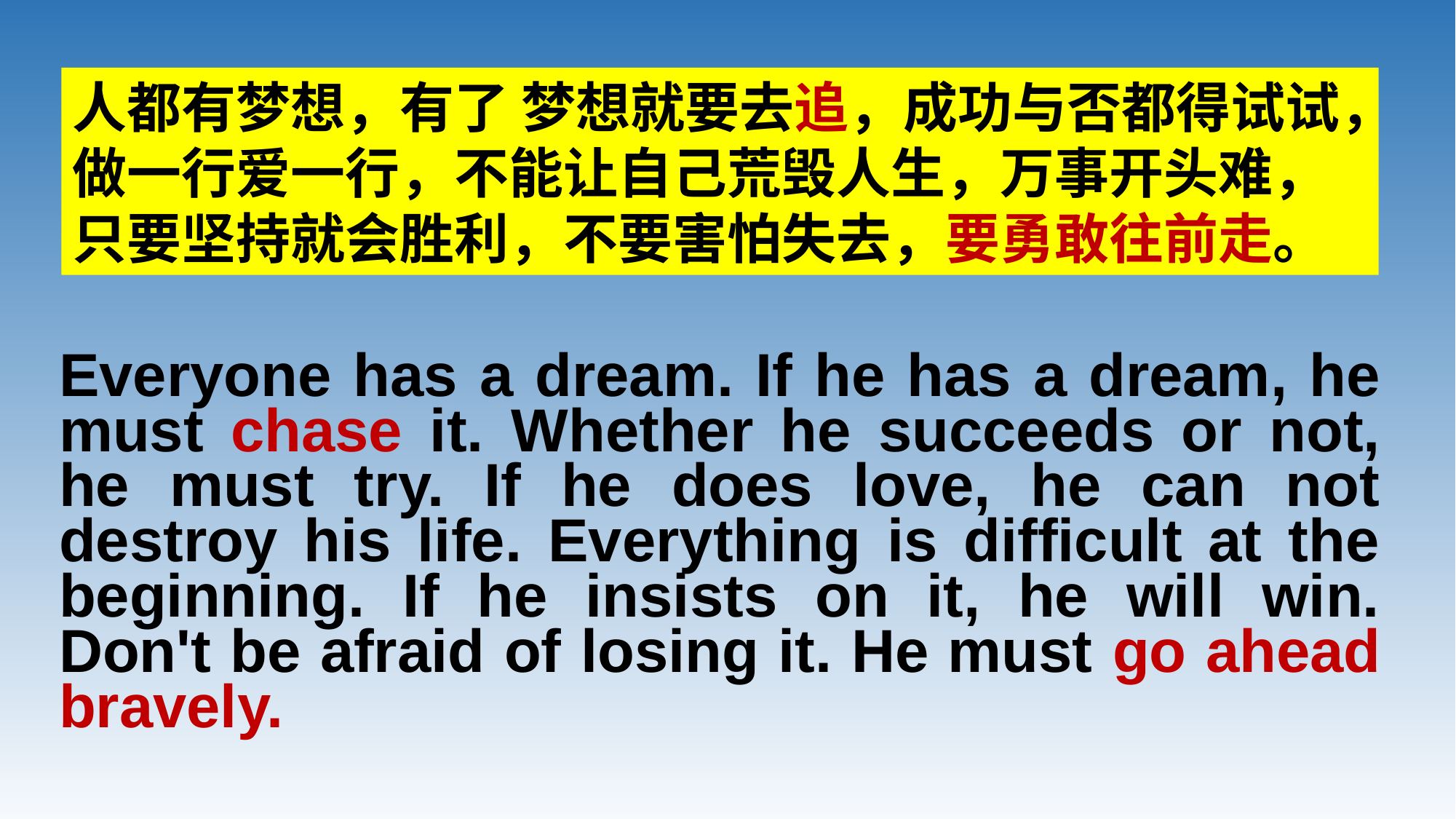

人都有梦想，有了 梦想就要去追，成功与否都得试试，做一行爱一行，不能让自己荒毁人生，万事开头难，只要坚持就会胜利，不要害怕失去，要勇敢往前走。
Everyone has a dream. If he has a dream, he must chase it. Whether he succeeds or not, he must try. If he does love, he can not destroy his life. Everything is difficult at the beginning. If he insists on it, he will win. Don't be afraid of losing it. He must go ahead bravely.